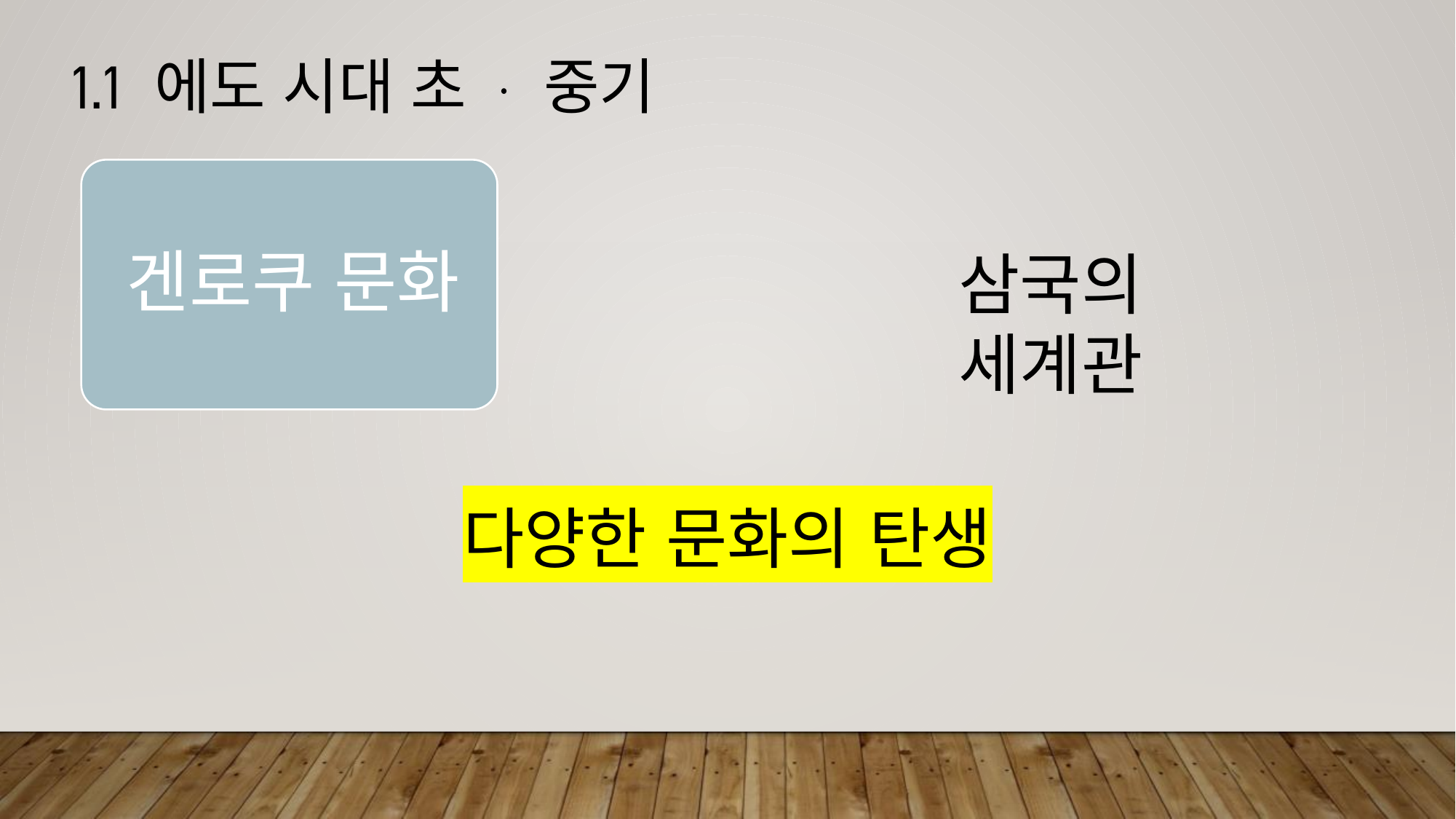

1.1 에도 시대 초 · 중기
겐로쿠 문화
삼국의 세계관
다양한 문화의 탄생